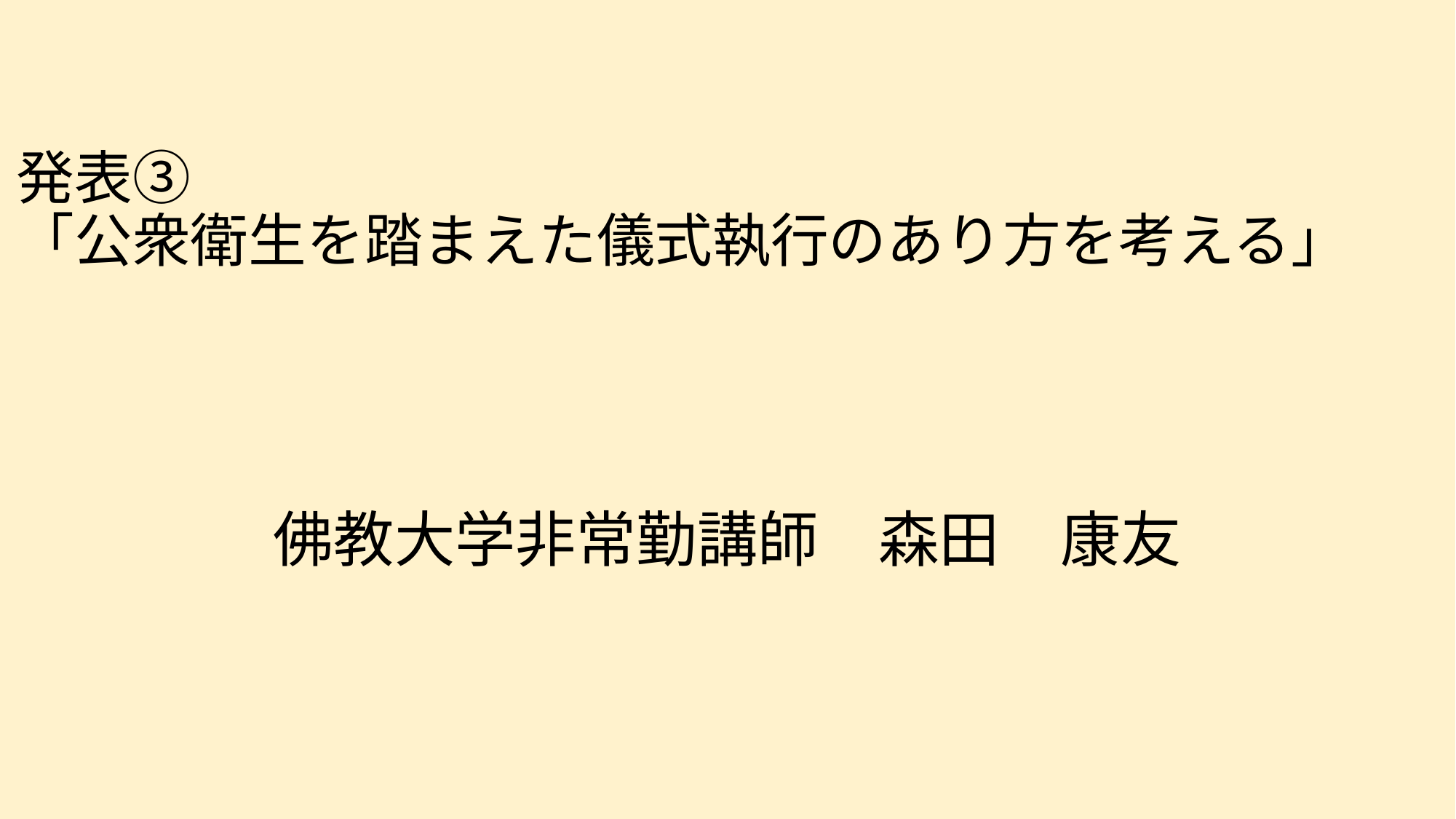

# 発表③ 「公衆衛生を踏まえた儀式執行のあり方を考える」
佛教大学非常勤講師　森田　康友